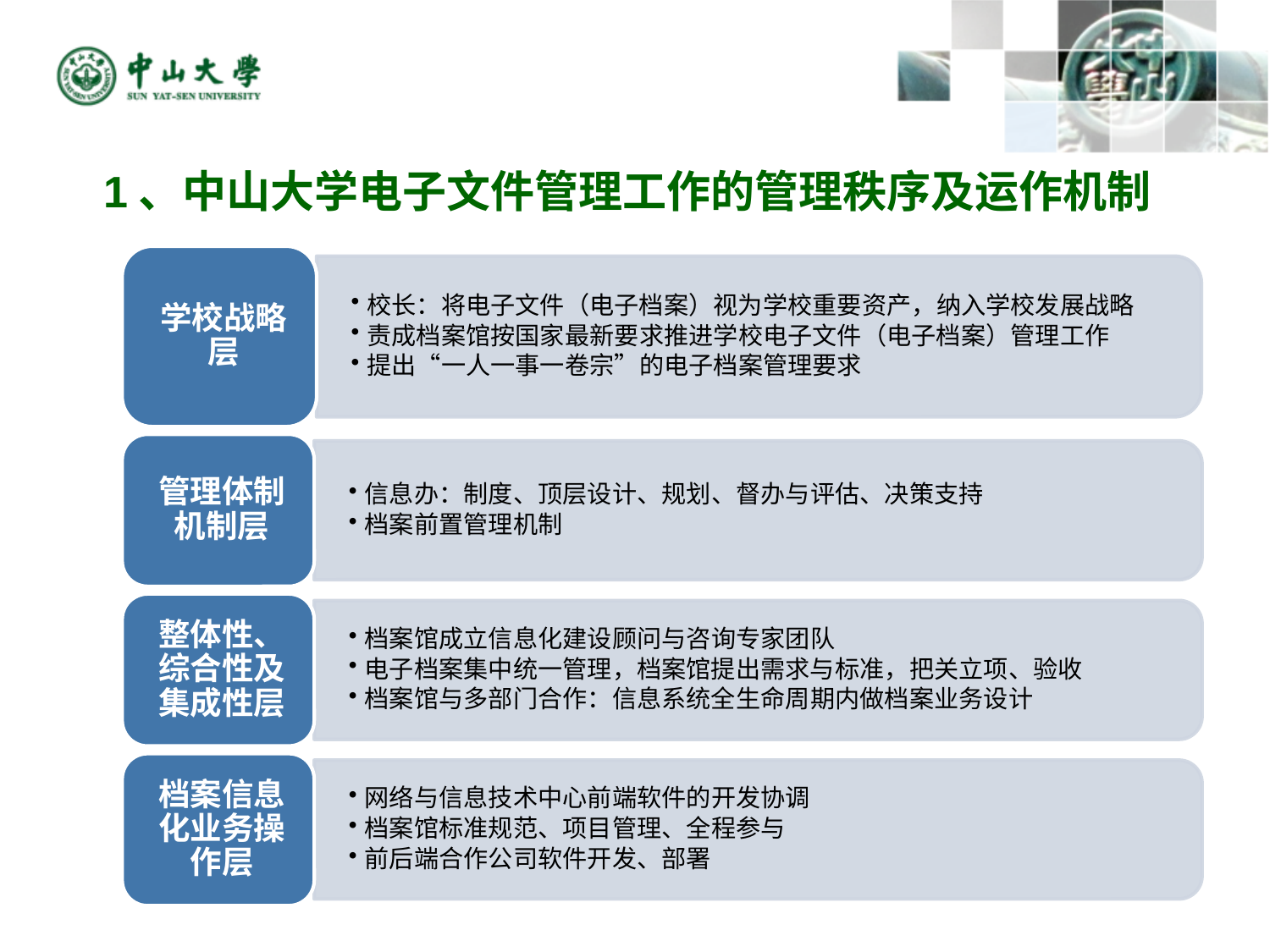

1、中山大学电子文件管理工作的管理秩序及运作机制
校长：将电子文件（电子档案）视为学校重要资产，纳入学校发展战略
责成档案馆按国家最新要求推进学校电子文件（电子档案）管理工作
提出“一人一事一卷宗”的电子档案管理要求
学校战略层
信息办：制度、顶层设计、规划、督办与评估、决策支持
档案前置管理机制
管理体制机制层
档案馆成立信息化建设顾问与咨询专家团队
电子档案集中统一管理，档案馆提出需求与标准，把关立项、验收
档案馆与多部门合作：信息系统全生命周期内做档案业务设计
整体性、综合性及集成性层
网络与信息技术中心前端软件的开发协调
档案馆标准规范、项目管理、全程参与
前后端合作公司软件开发、部署
档案信息化业务操作层
23